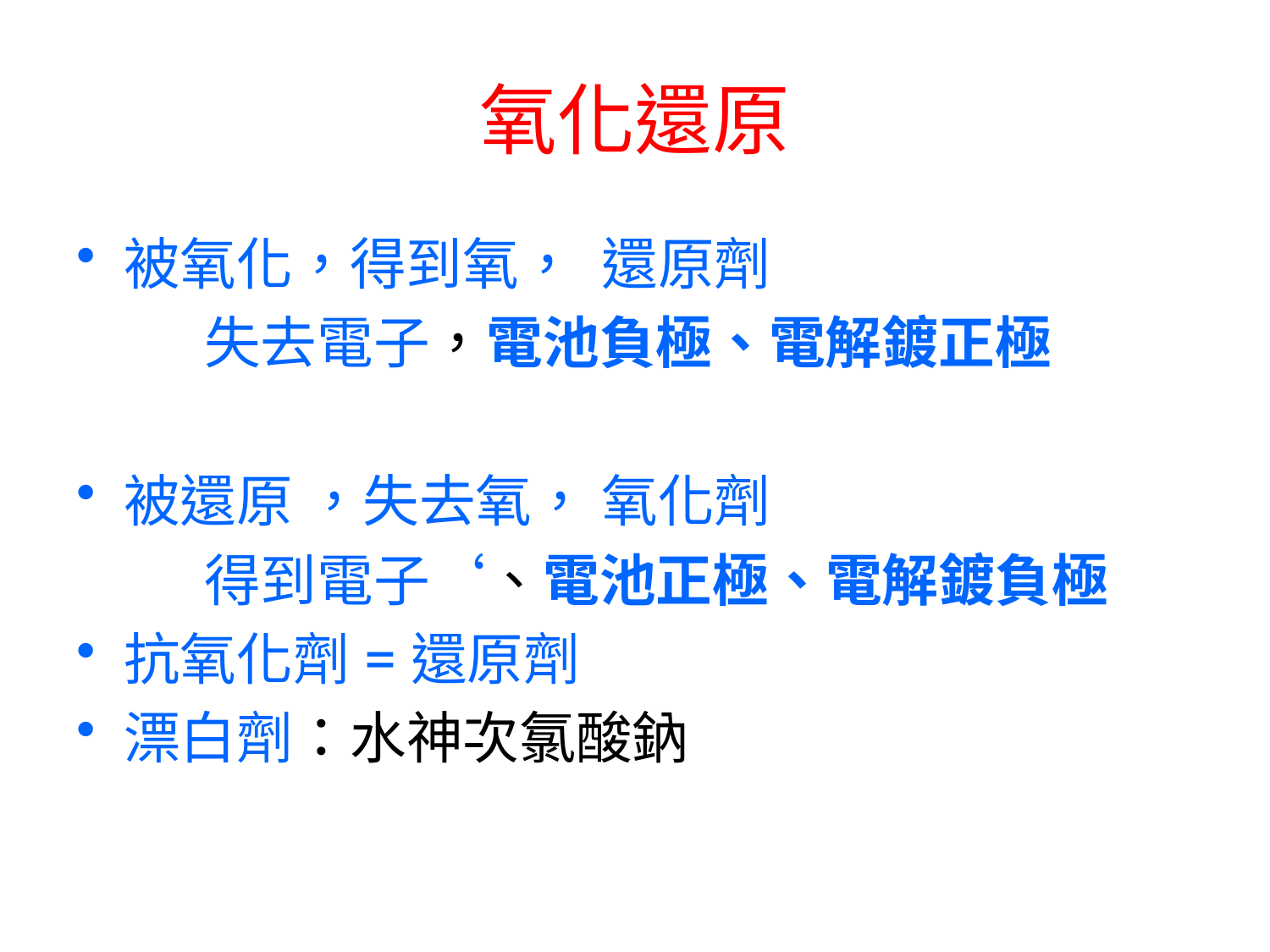

# 氧化還原
被氧化，得到氧，  還原劑
         失去電子，電池負極、電解鍍正極

被還原 ，失去氧， 氧化劑
         得到電子‘、電池正極、電解鍍負極
抗氧化劑=還原劑
漂白劑：水神次氯酸鈉